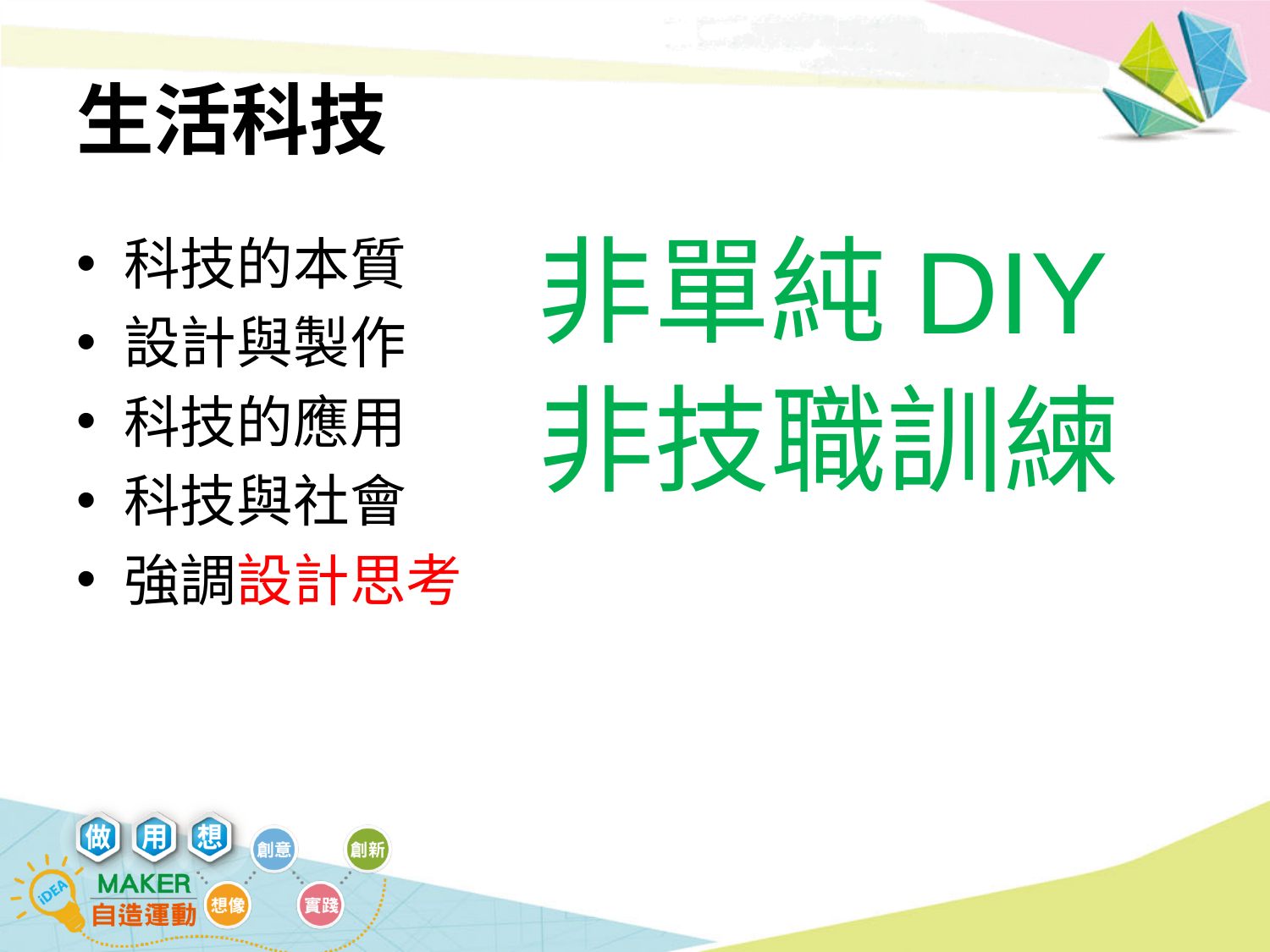

# 生活科技
非單純DIY
科技的本質
設計與製作
科技的應用
科技與社會
強調設計思考

非技職訓練